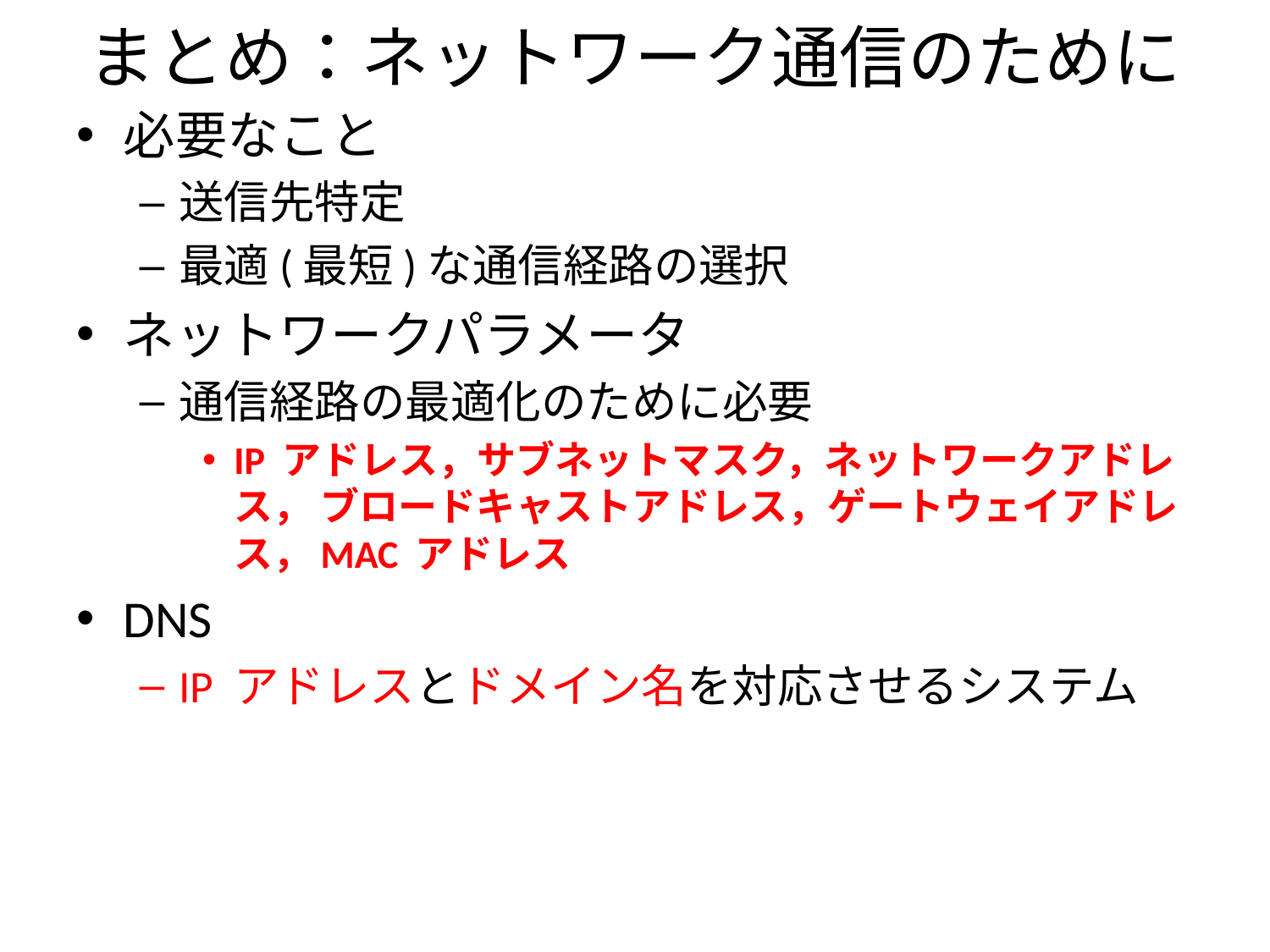

# まとめ：ネットワーク通信のために
必要なこと
送信先特定
最適(最短)な通信経路の選択
ネットワークパラメータ
通信経路の最適化のために必要
IP アドレス，サブネットマスク，ネットワークアドレス， ブロードキャストアドレス，ゲートウェイアドレス，MAC アドレス
DNS
IP アドレスとドメイン名を対応させるシステム